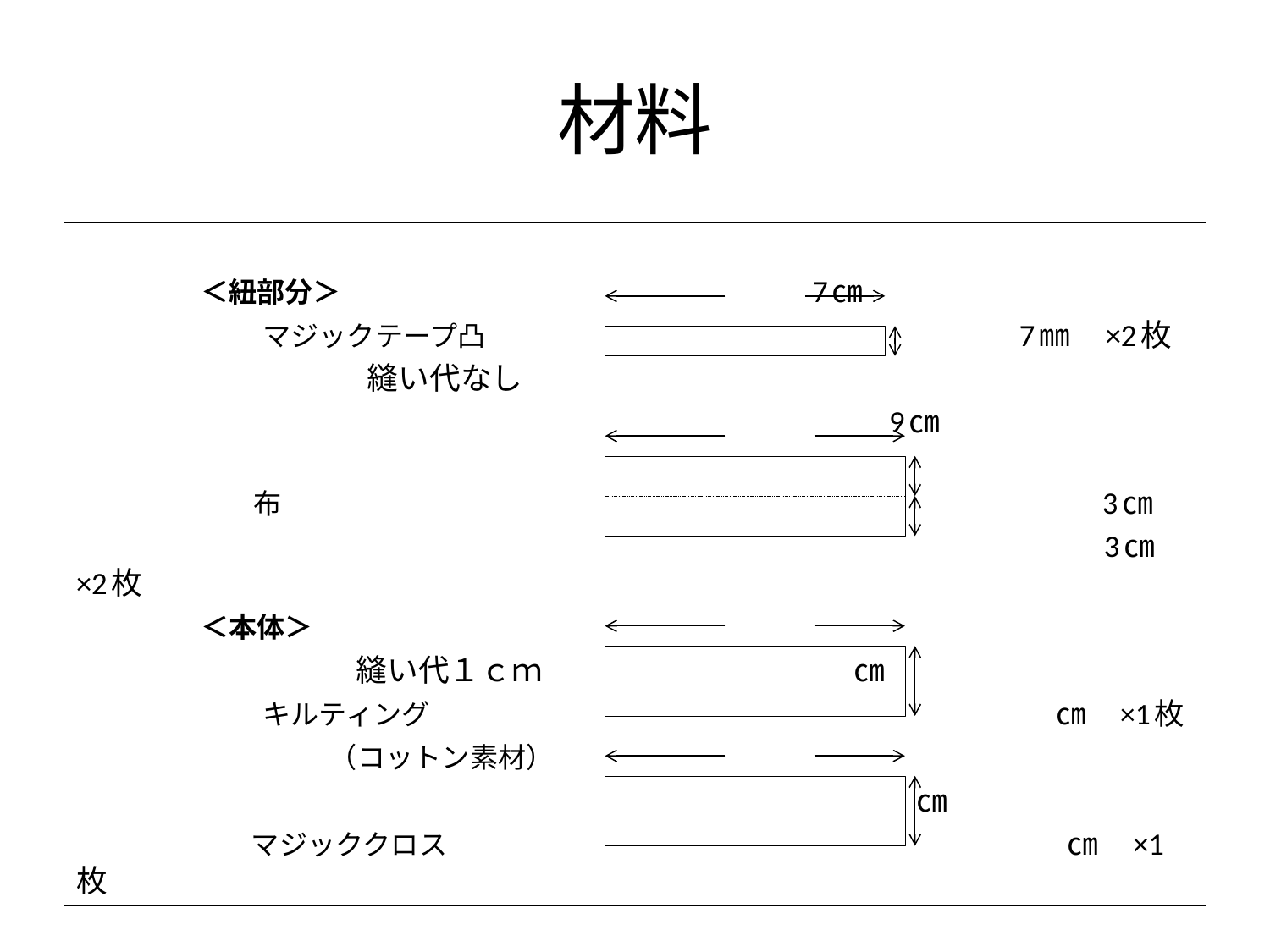

# 材料

　　　　＜紐部分＞　　　　　　　　　　　　　　　7㎝
　　　　　　マジックテープ凸　　　　　　　　　　　　　　　　　7㎜　×2枚
 　　　　　　　　　縫い代なし
　　　　　　　　　　　　　　　　　　　　　　　　　　9㎝
　　　　　　布　　　　　　　　　　　　　　　　　　　　　　　　　　 3㎝
　　　　　　　　　　　　　　　　　　　　　　　　　　　    　　　　　3㎝　×2枚
　　　　＜本体＞
　　　　　　　　　縫い代１ｃｍ　　　　　　　　　　㎝
　　　　　　キルティング　　　　　　　　　　　　　　　　　　　　　　 ㎝　×1枚
　　　　　　　　　（コットン素材）
　　　　　　　　　　　　　　　　　　　　　　　　　　　㎝
　　　　　　 マジッククロス　　　　　　　　　　　　　　　　　　　　㎝　×1枚